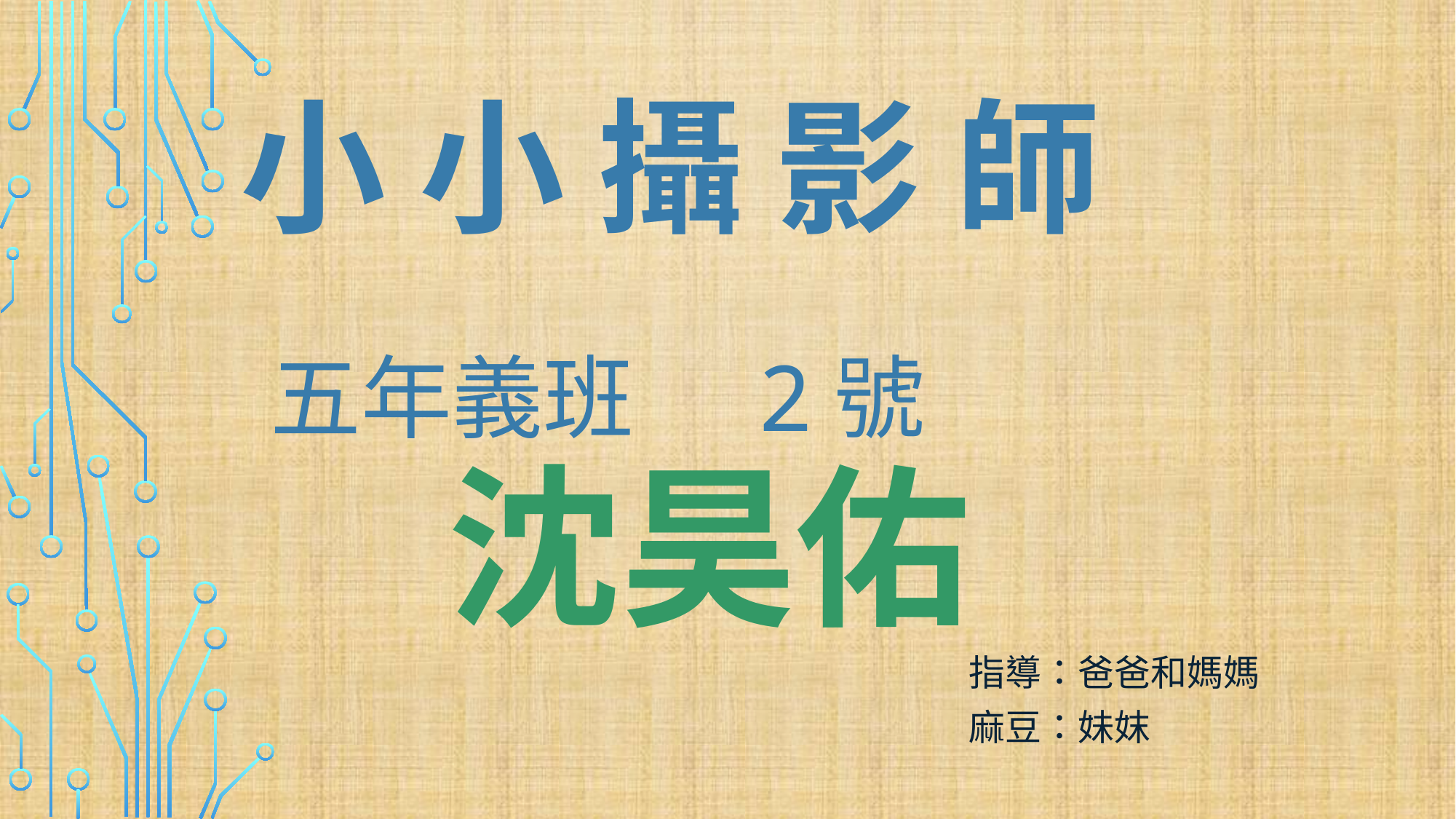

小 小 攝 影 師
五年義班     2號
沈昊佑
指導：爸爸和媽媽
麻豆：妹妺